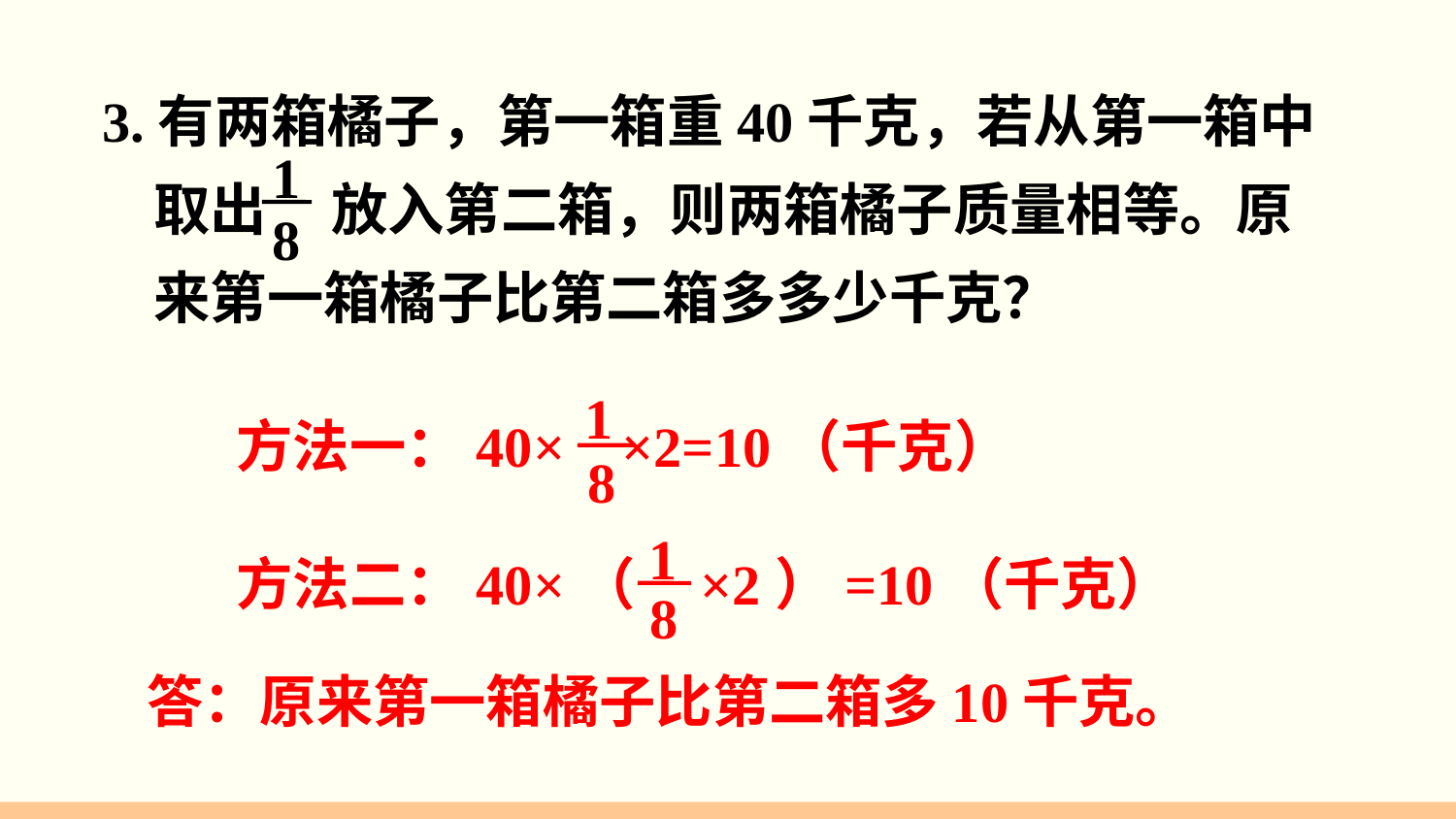

3.有两箱橘子，第一箱重40千克，若从第一箱中
   取出     放入第二箱，则两箱橘子质量相等。原
   来第一箱橘子比第二箱多多少千克？
1
8

1
8

方法一：40×    ×2=10（千克）
1
8

方法二：40×（    ×2）=10（千克）
答：原来第一箱橘子比第二箱多10千克。